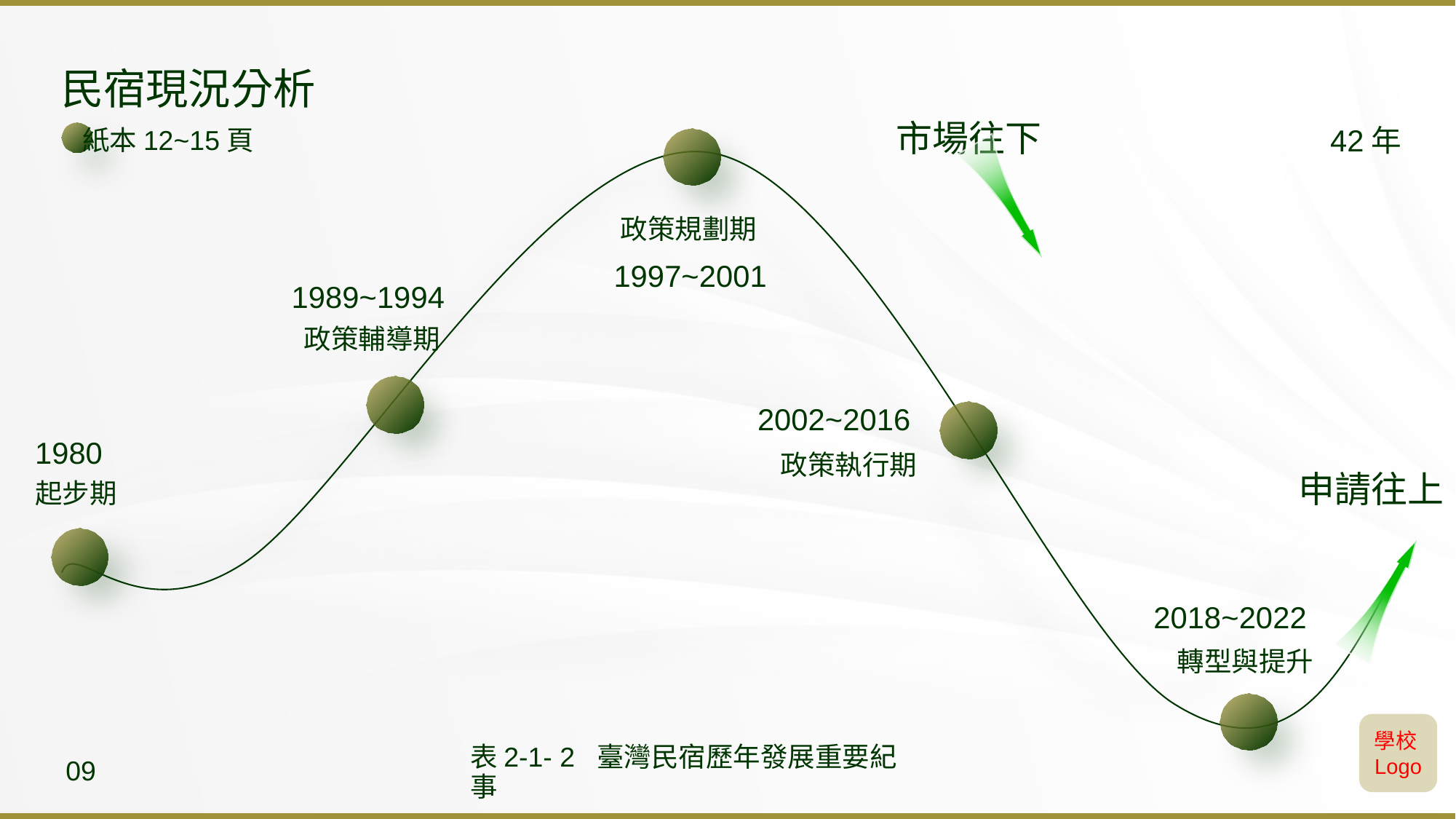

民宿現況分析
紙本12~15頁
市場往下

42年

政策規劃期
1997~2001

1989~1994
政策輔導期

2002~2016

政策執行期
1980
起步期

申請往上

2018~2022
轉型與提升

學校Logo
09
表2-1- 2  臺灣民宿歷年發展重要紀事